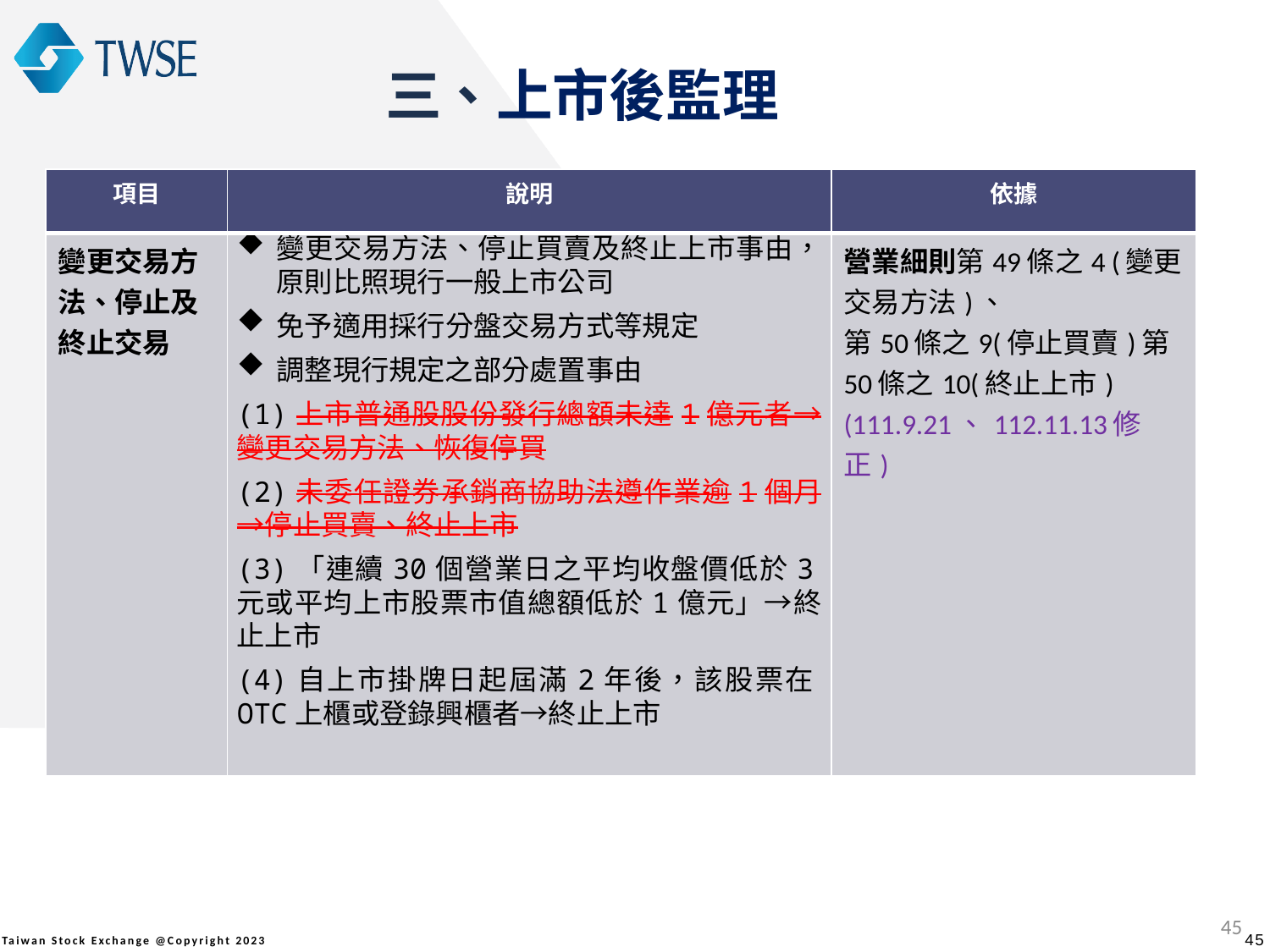

三、上市後監理
| 項目 | 說明 | 依據 |
| --- | --- | --- |
| 變更交易方法、停止及終止交易 | 變更交易方法、停止買賣及終止上市事由，原則比照現行一般上市公司 免予適用採行分盤交易方式等規定 調整現行規定之部分處置事由 (1)上市普通股股份發行總額未達1億元者→變更交易方法、恢復停買 (2)未委任證券承銷商協助法遵作業逾1個月→停止買賣、終止上市 (3)「連續30個營業日之平均收盤價低於3元或平均上市股票市值總額低於1億元」→終止上市 (4)自上市掛牌日起屆滿2年後，該股票在OTC上櫃或登錄興櫃者→終止上市 | 營業細則第49條之4 (變更交易方法)、 第50條之9(停止買賣)第50條之10(終止上市) (111.9.21、112.11.13修正) |

45
45